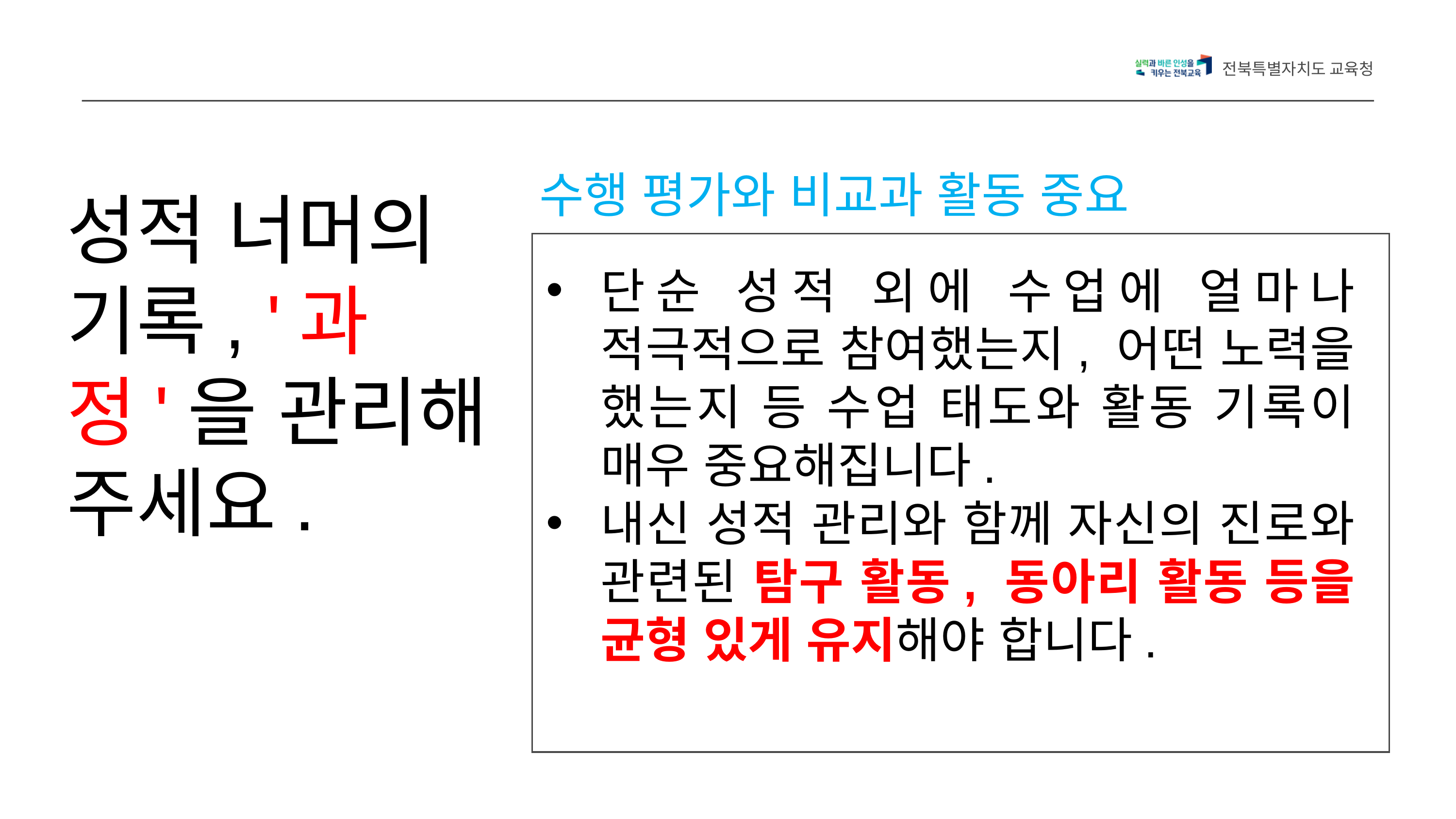

전북특별자치도 교육청

수행 평가와 비교과 활동 중요
성적 너머의 기록, '과정'을 관리해 주세요.

단순 성적 외에 수업에 얼마나 적극적으로 참여했는지, 어떤 노력을 했는지 등 수업 태도와 활동 기록이 매우 중요해집니다.
내신 성적 관리와 함께 자신의 진로와 관련된 탐구 활동, 동아리 활동 등을 균형 있게 유지해야 합니다.